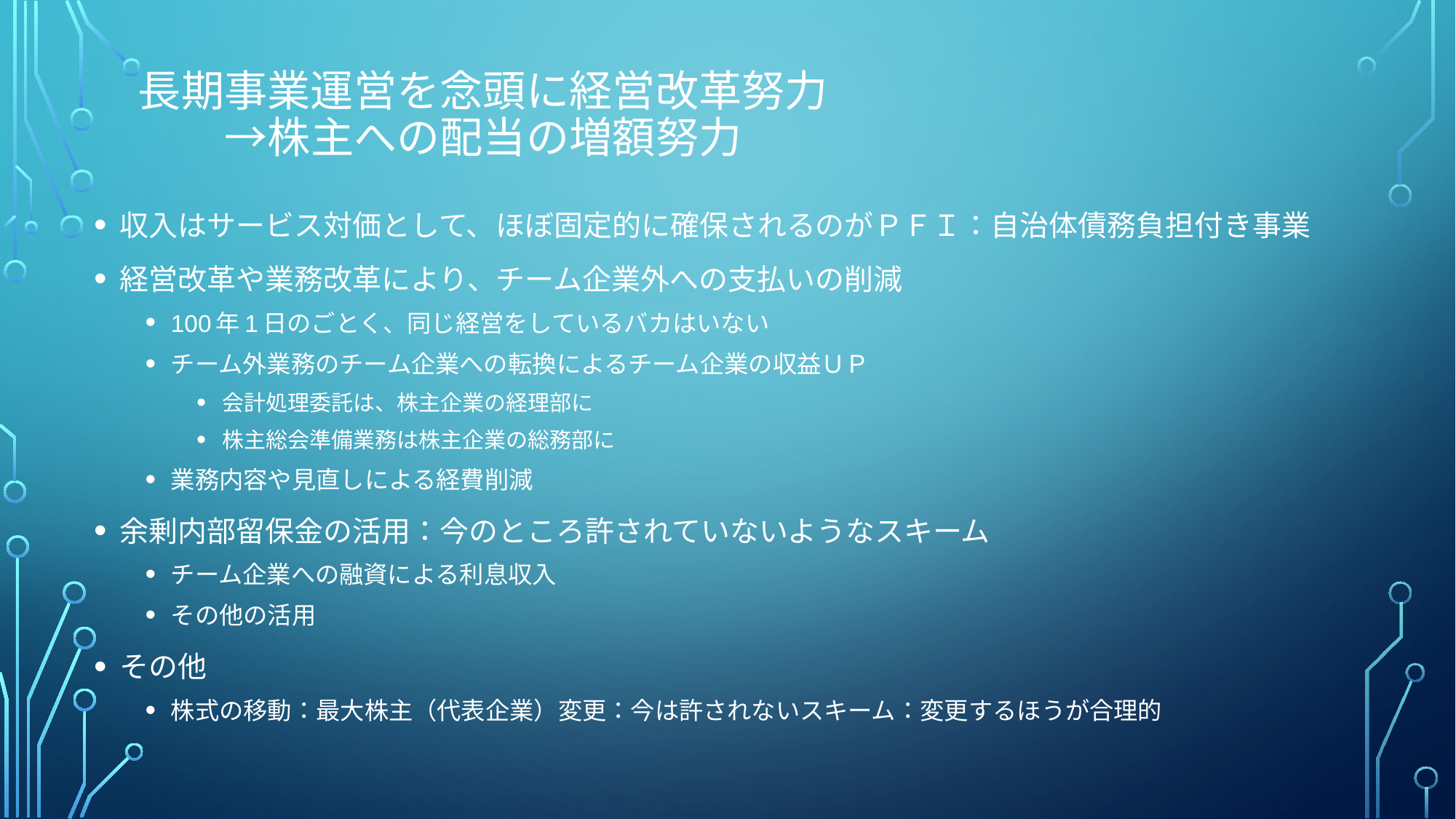

# 長期事業運営を念頭に経営改革努力 →株主への配当の増額努力
収入はサービス対価として、ほぼ固定的に確保されるのがＰＦＩ：自治体債務負担付き事業
経営改革や業務改革により、チーム企業外への支払いの削減
100年1日のごとく、同じ経営をしているバカはいない
チーム外業務のチーム企業への転換によるチーム企業の収益ＵＰ
会計処理委託は、株主企業の経理部に
株主総会準備業務は株主企業の総務部に
業務内容や見直しによる経費削減
余剰内部留保金の活用：今のところ許されていないようなスキーム
チーム企業への融資による利息収入
その他の活用
その他
株式の移動：最大株主（代表企業）変更：今は許されないスキーム：変更するほうが合理的